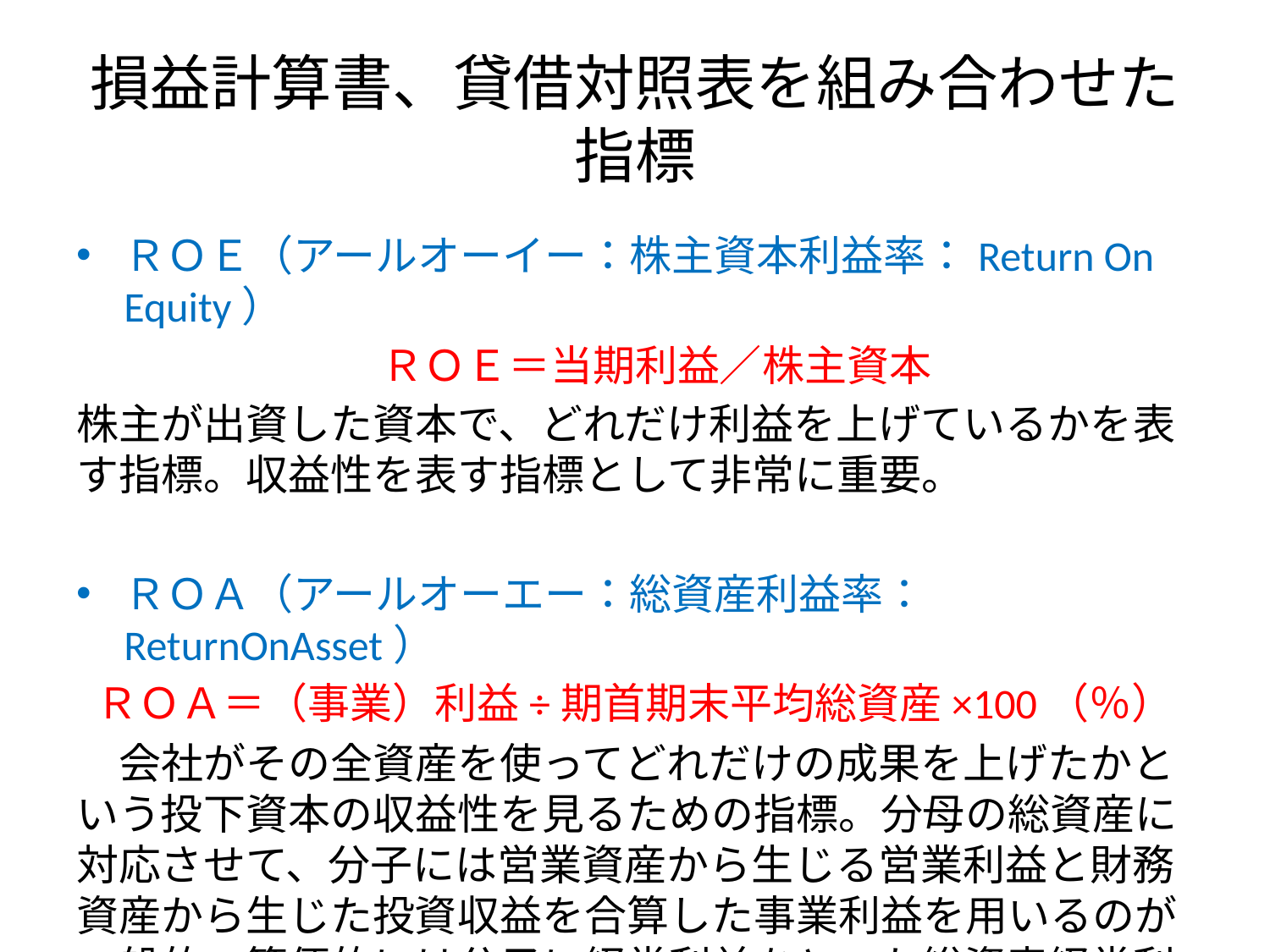

# 損益計算書、貸借対照表を組み合わせた指標
ＲＯＥ（アールオーイー：株主資本利益率：Return On Equity）
　ＲＯＥ＝当期利益／株主資本
株主が出資した資本で、どれだけ利益を上げているかを表す指標。収益性を表す指標として非常に重要。

ＲＯＡ（アールオーエー：総資産利益率：ReturnOnAsset）
ＲＯＡ＝（事業）利益÷期首期末平均総資産×100（％）
　会社がその全資産を使ってどれだけの成果を上げたかという投下資本の収益性を見るための指標。分母の総資産に対応させて、分子には営業資産から生じる営業利益と財務資産から生じた投資収益を合算した事業利益を用いるのが一般的。簡便的には分子に経常利益をとった総資産経常利益率を用いる場合もある。